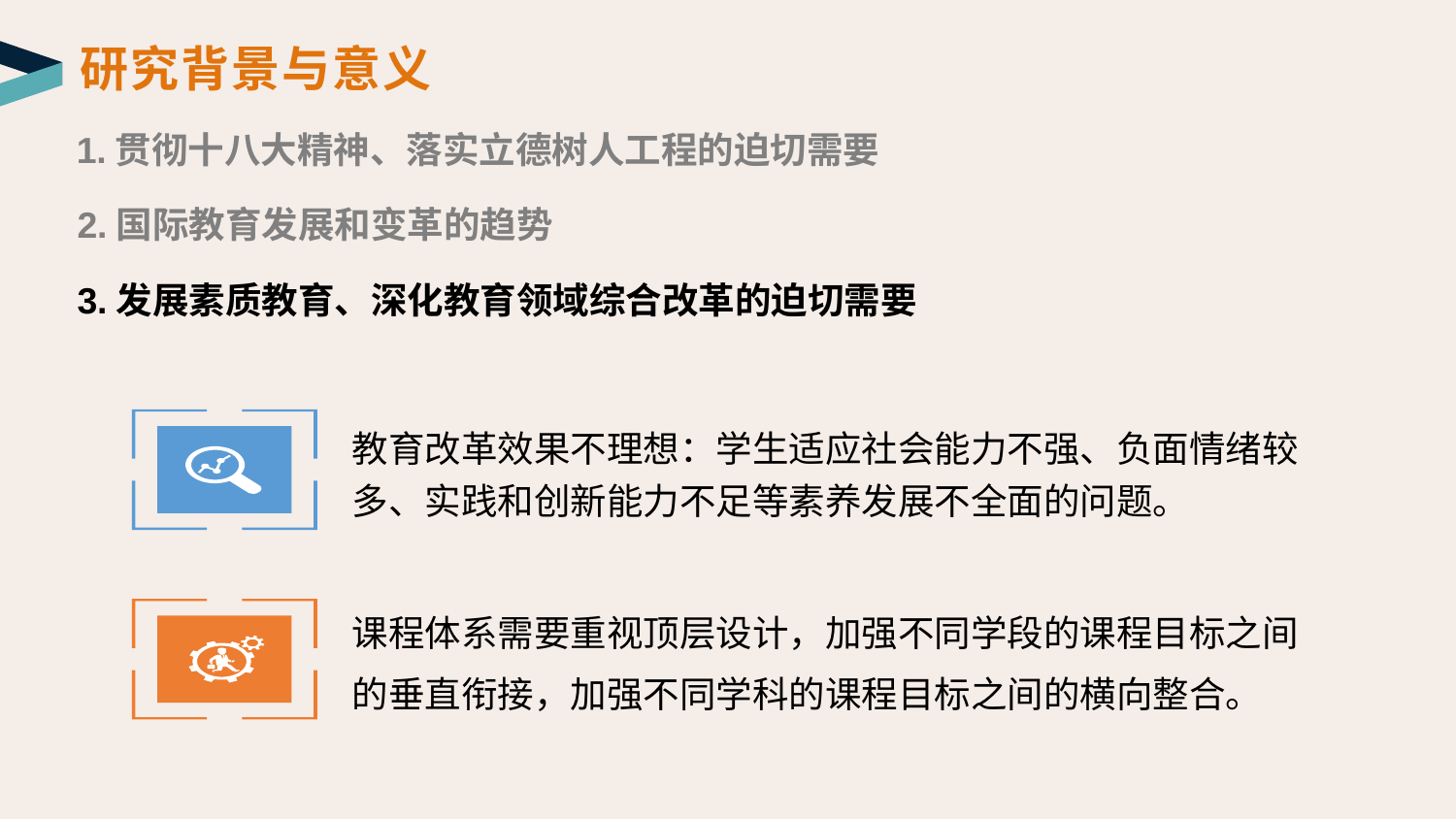

研究背景与意义

1.贯彻十八大精神、落实立德树人工程的迫切需要
2.国际教育发展和变革的趋势
3.发展素质教育、深化教育领域综合改革的迫切需要

教育改革效果不理想：学生适应社会能力不强、负面情绪较多、实践和创新能力不足等素养发展不全面的问题。

课程体系需要重视顶层设计，加强不同学段的课程目标之间的垂直衔接，加强不同学科的课程目标之间的横向整合。